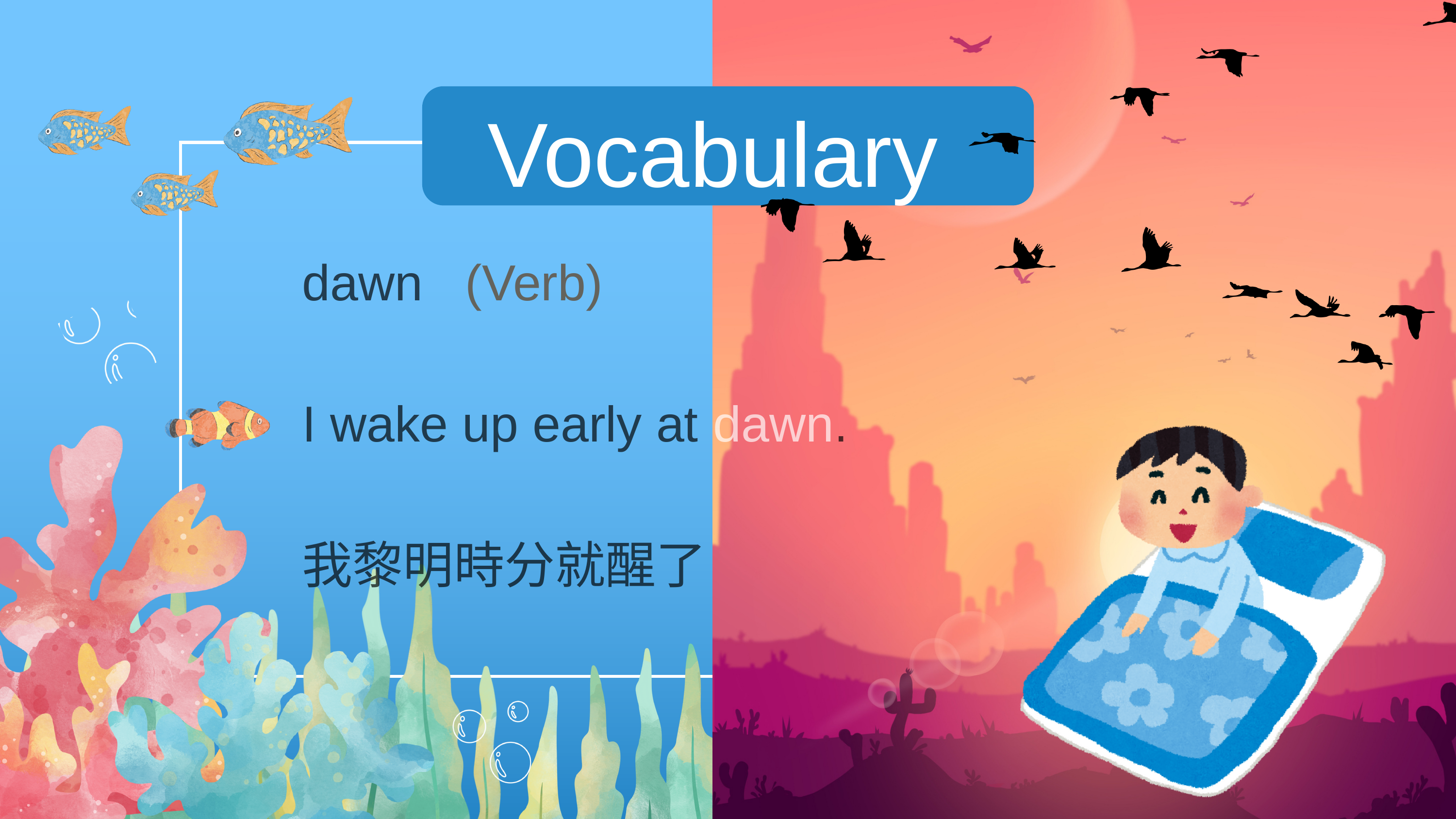

Vocabulary

dawn   (Verb)

I wake up early at dawn.

我黎明時分就醒了